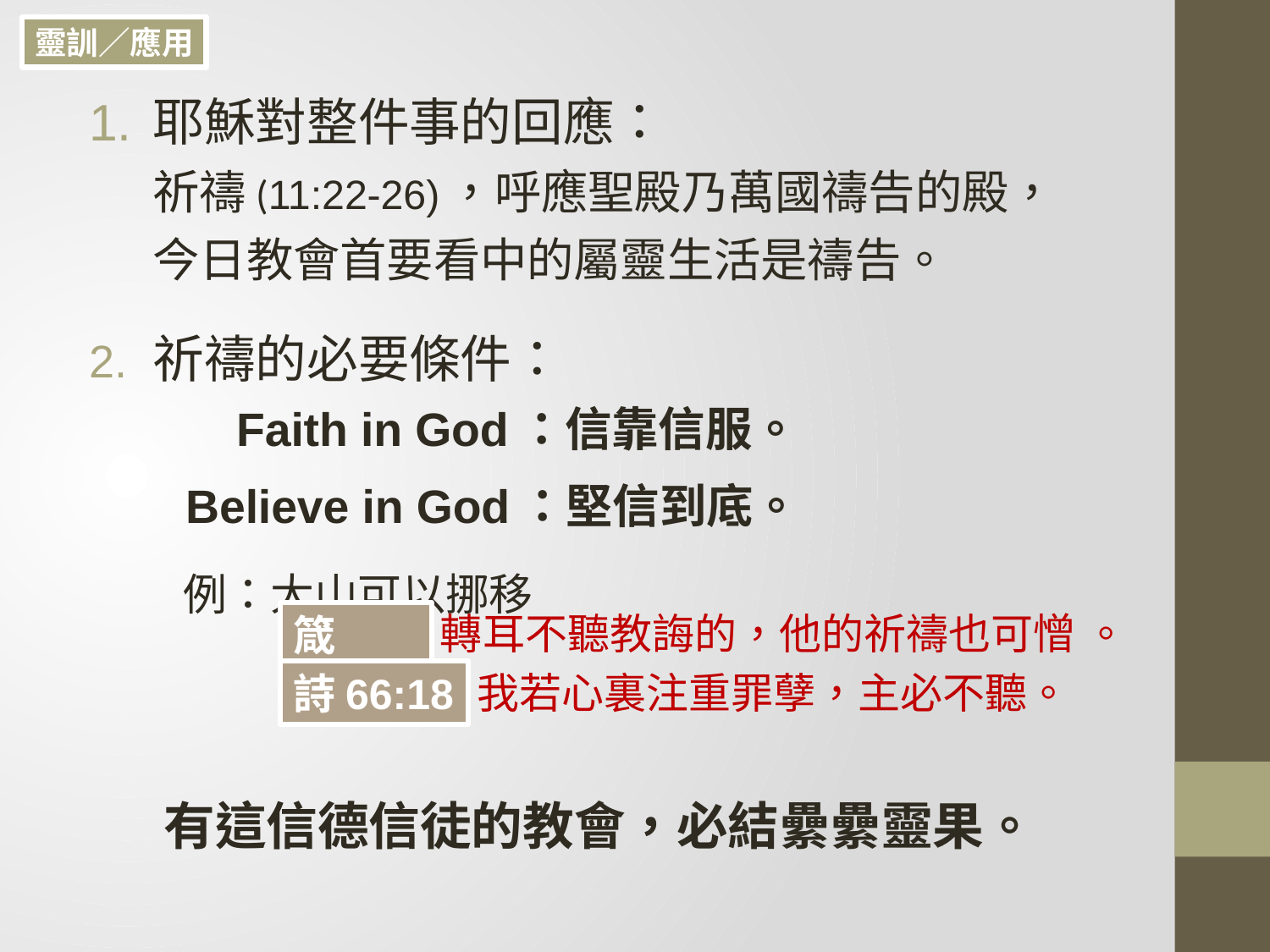

靈訓／應用
耶穌對整件事的回應：
祈禱(11:22-26)，呼應聖殿乃萬國禱告的殿，
今日教會首要看中的屬靈生活是禱告。
祈禱的必要條件：
       Faith in God：信靠信服。
        Believe in God：堅信到底。
        例：大山可以挪移

有這信德信徒的教會，必結纍纍靈果。
轉耳不聽教誨的，他的祈禱也可憎 。
箴28:9
我若心裏注重罪孽，主必不聽。
詩66:18